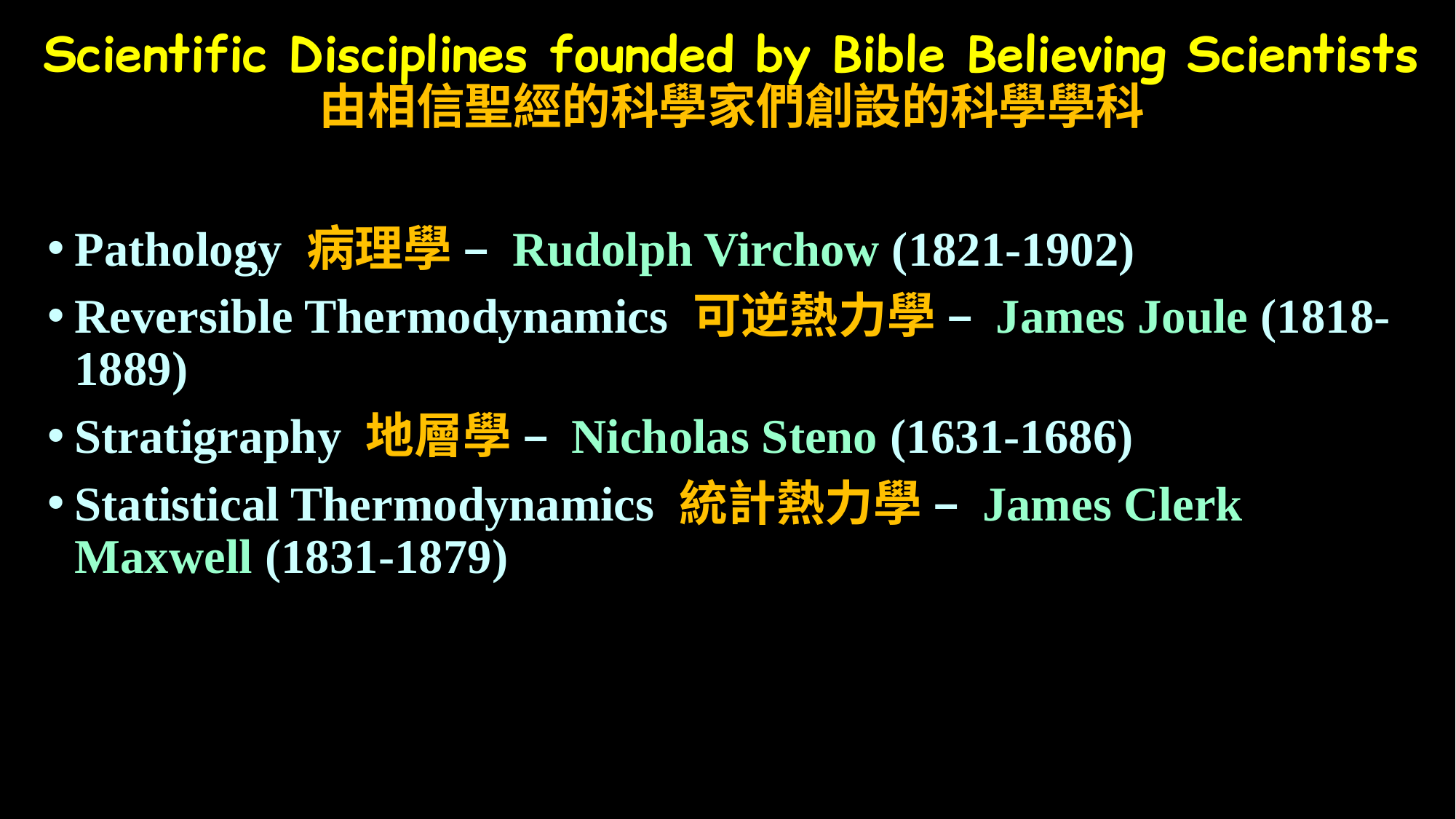

# Scientific Disciplines founded by Bible Believing Scientists 由相信聖經的科學家們創設的科學學科
Pathology 病理學 – Rudolph Virchow (1821-1902)
Reversible Thermodynamics 可逆熱力學 – James Joule (1818-1889)
Stratigraphy 地層學 – Nicholas Steno (1631-1686)
Statistical Thermodynamics 統計熱力學 – James Clerk Maxwell (1831-1879)